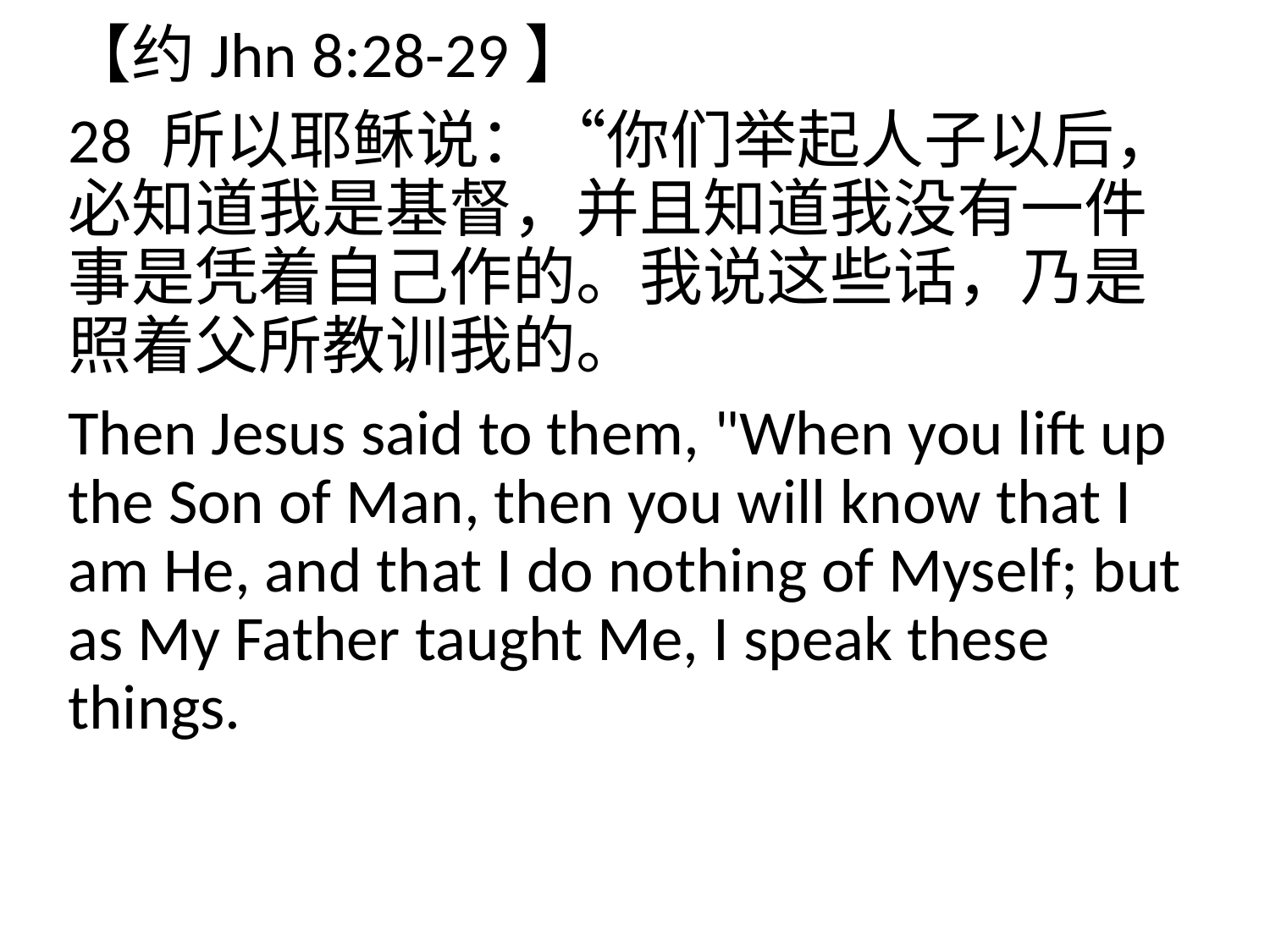

【约Jhn 8:28-29】
28 所以耶稣说：“你们举起人子以后，必知道我是基督，并且知道我没有一件事是凭着自己作的。我说这些话，乃是照着父所教训我的。
Then Jesus said to them, "When you lift up the Son of Man, then you will know that I am He, and that I do nothing of Myself; but as My Father taught Me, I speak these things.